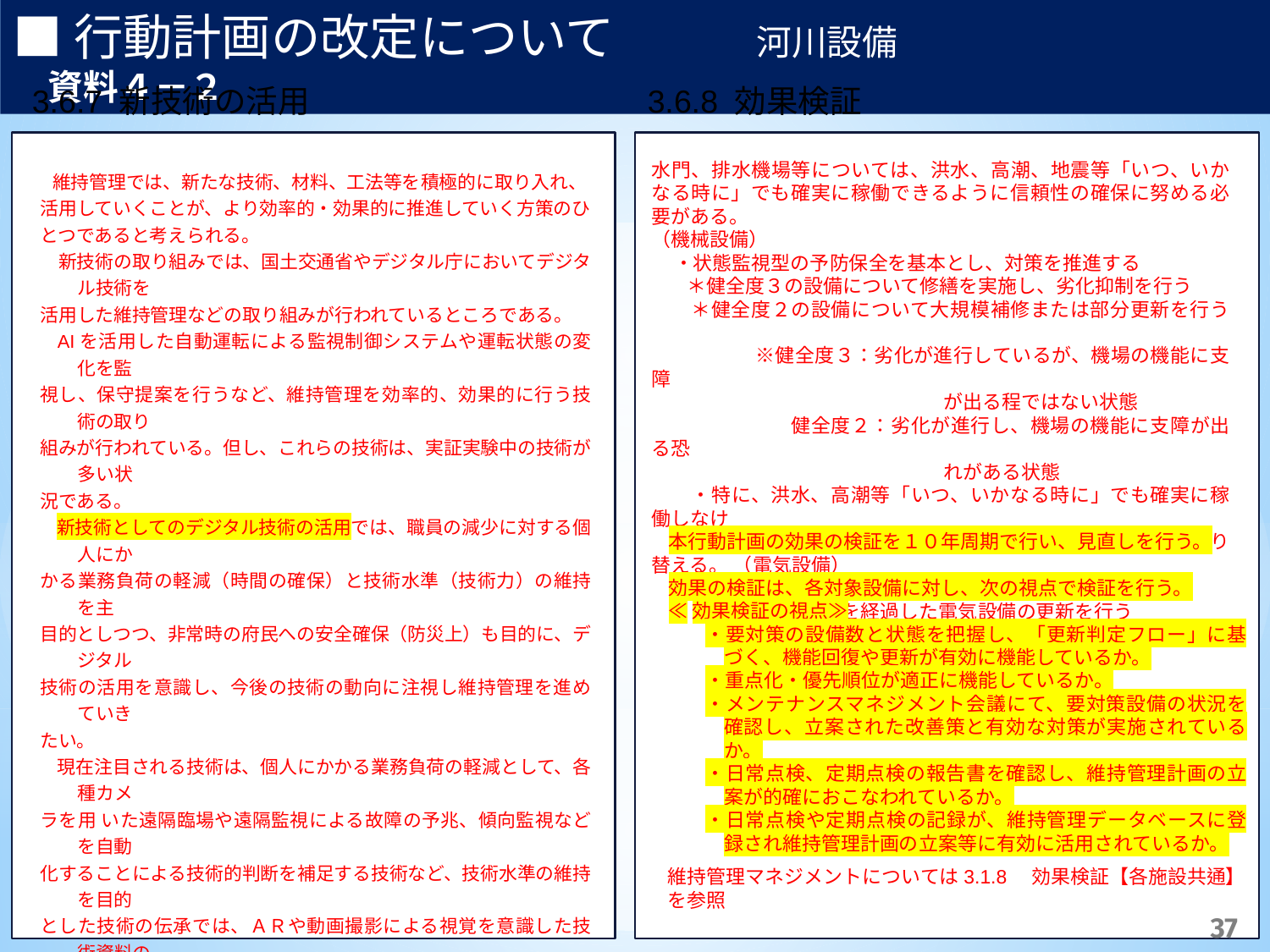

■行動計画の改定について　　　　河川設備　　　　　　　　　　　資料４－２
3.6.7 新技術の活用
3.6.8 効果検証
(1)　基本的な考え方
(1)　基本的な考え方
水門、排水機場等については、洪水、高潮、地震等「いつ、いかなる時に」でも確実に稼働できるように信頼性の確保に努める必要がある。
（機械設備）
    ・状態監視型の予防保全を基本とし、対策を推進する
       ＊健全度３の設備について修繕を実施し、劣化抑制を行う
       ＊健全度２の設備について大規模補修または部分更新を行う
　　　　　 ※健全度３：劣化が進行しているが、機場の機能に支障
　　　　　　　　　　　　　　　が出る程ではない状態
　　　　　　　健全度２：劣化が進行し、機場の機能に支障が出る恐
　　　　　　　　　　　　　　　れがある状態
　　・特に、洪水、高潮等「いつ、いかなる時に」でも確実に稼働しなけ
　 　ればならない排水ポンプ駆動用エンジンは原則35年で取り替える。 （電気設備）
    ・時間計画型の予防保全を基本とし、対策を推進する
＊目標寿命を経過した電気設備の更新を行う
  維持管理では、新たな技術、材料、工法等を積極的に取り入れ、活用していくことが、より効率的・効果的に推進していく方策のひとつであると考えられる。
　新技術の取り組みでは、国土交通省やデジタル庁においてデジタル技術を
活用した維持管理などの取り組みが行われているところである。
   AIを活用した自動運転による監視制御システムや運転状態の変化を監
視し、保守提案を行うなど、維持管理を効率的、効果的に行う技術の取り
組みが行われている。但し、これらの技術は、実証実験中の技術が多い状
況である。
   新技術としてのデジタル技術の活用では、職員の減少に対する個人にか
かる業務負荷の軽減（時間の確保）と技術水準（技術力）の維持を主
目的としつつ、非常時の府民への安全確保（防災上）も目的に、デジタル
技術の活用を意識し、今後の技術の動向に注視し維持管理を進めていき
たい。
   現在注目される技術は、個人にかかる業務負荷の軽減として、各種カメ
ラを用 いた遠隔臨場や遠隔監視による故障の予兆、傾向監視などを自動
化することによる技術的判断を補足する技術など、技術水準の維持を目的
とした技術の伝承では、ＡＲや動画撮影による視覚を意識した技術資料の
作成など、非常時への対応では、定点監視カメラなどを活用するデジタル技
術の取り組みなどが注目されるところであるが、技術開発の動向を注視し、
設計検討の段階から各種技術の比較検証を行い、効率的、効果的な維
持管理の実現に向けて導入検討を積極的に行っていく。
 　また、導入検討では、基本方針に示す『新技術等の活用方針』に基づき、
様々な機会を通して、管理者ニーズの発信や技術シーズを知る機会を広げ、
且つ、大学や研究機関との情報共有や連携の強化、民間が所有する新技
術や新材料等を試行・検証できるようフィールドの提供を推進し、より活発な技術開発を促進する取り組みを活用しならが新技術の導入検討を図ります。

本行動計画の効果の検証を１０年周期で行い、見直しを行う。

効果の検証は、各対象設備に対し、次の視点で検証を行う。
≪効果検証の視点≫
・要対策の設備数と状態を把握し、「更新判定フロー」に基づく、機能回復や更新が有効に機能しているか。
・重点化・優先順位が適正に機能しているか。
・メンテナンスマネジメント会議にて、要対策設備の状況を確認し、立案された改善策と有効な対策が実施されているか。
・日常点検、定期点検の報告書を確認し、維持管理計画の立案が的確におこなわれているか。
・日常点検や定期点検の記録が、維持管理データベースに登録され維持管理計画の立案等に有効に活用されているか。

維持管理マネジメントについては3.1.8　効果検証【各施設共通】を参照
37